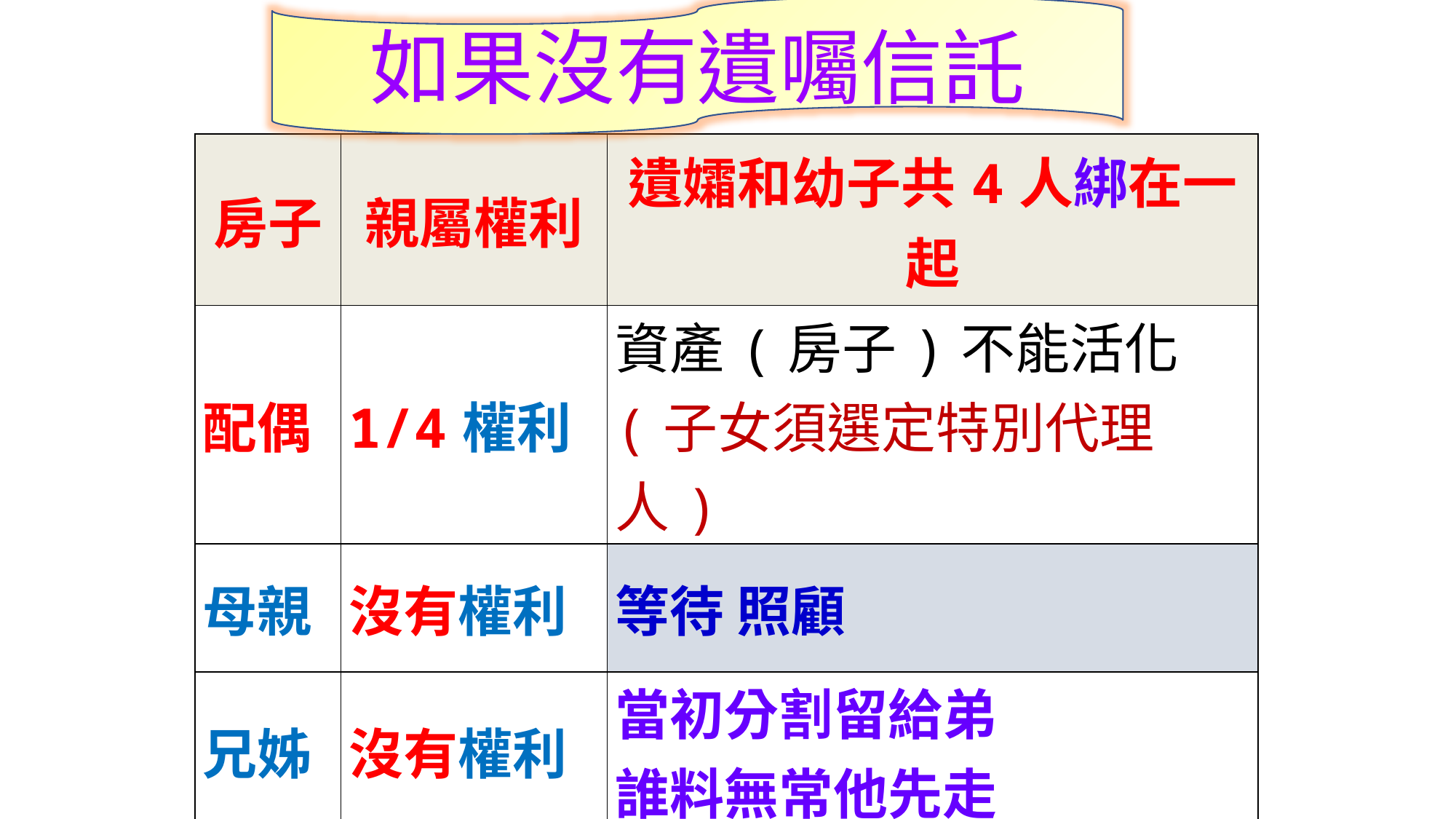

如果沒有遺囑信託
| 房子 | 親屬權利 | 遺孀和幼子共4人綁在一起 |
| --- | --- | --- |
| 配偶 | 1/4權利 | 資產(房子)不能活化 (子女須選定特別代理人) |
| 母親 | 沒有權利 | 等待 照顧 |
| 兄姊 | 沒有權利 | 當初分割留給弟 誰料無常他先走 |
| 子女 | 3/4權利 | 媽媽若有新的緣分 孩子跟誰走！ |